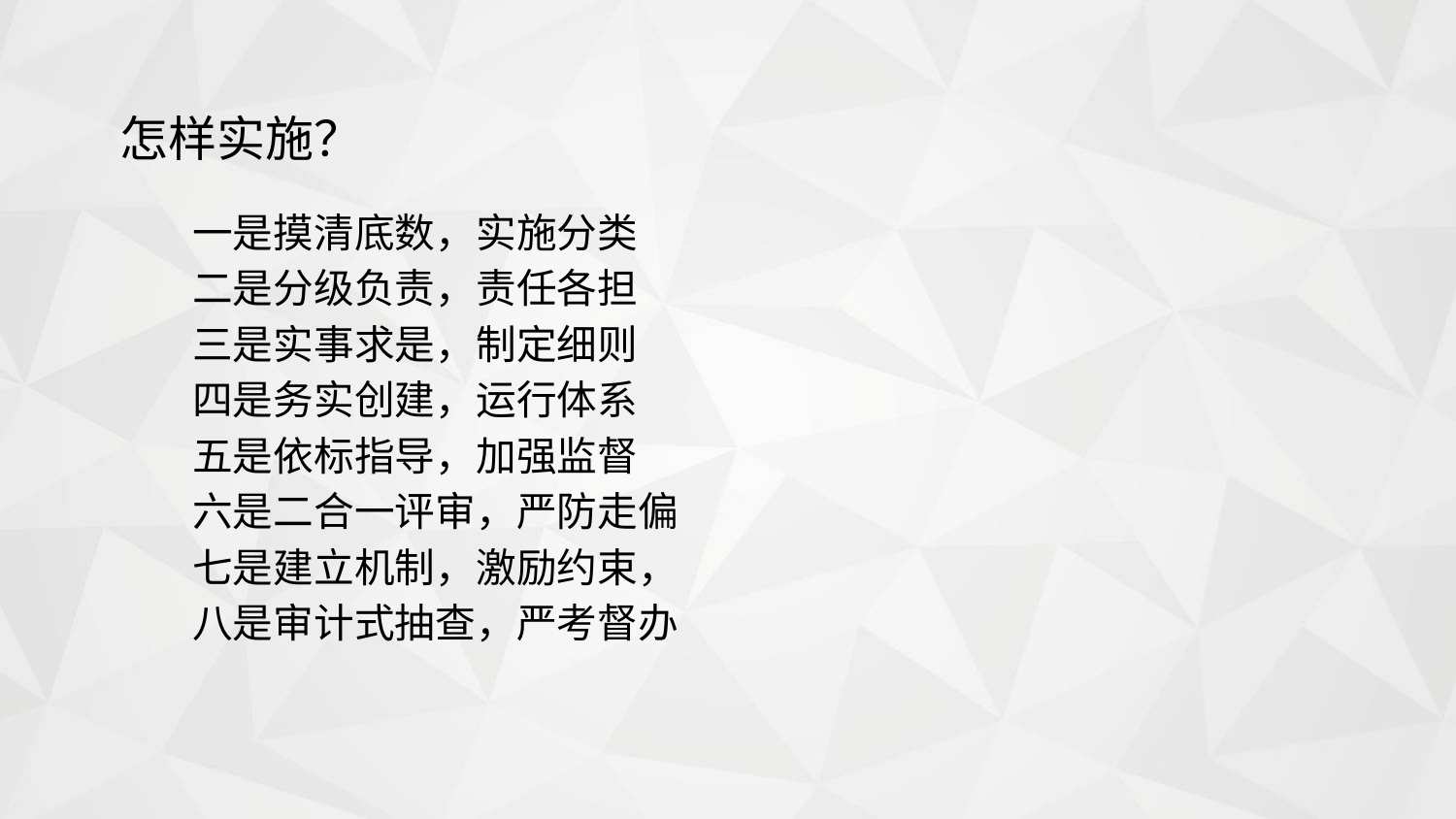

怎样实施？

       一是摸清底数，实施分类
       二是分级负责，责任各担
       三是实事求是，制定细则
       四是务实创建，运行体系
       五是依标指导，加强监督
       六是二合一评审，严防走偏
       七是建立机制，激励约束，
       八是审计式抽查，严考督办